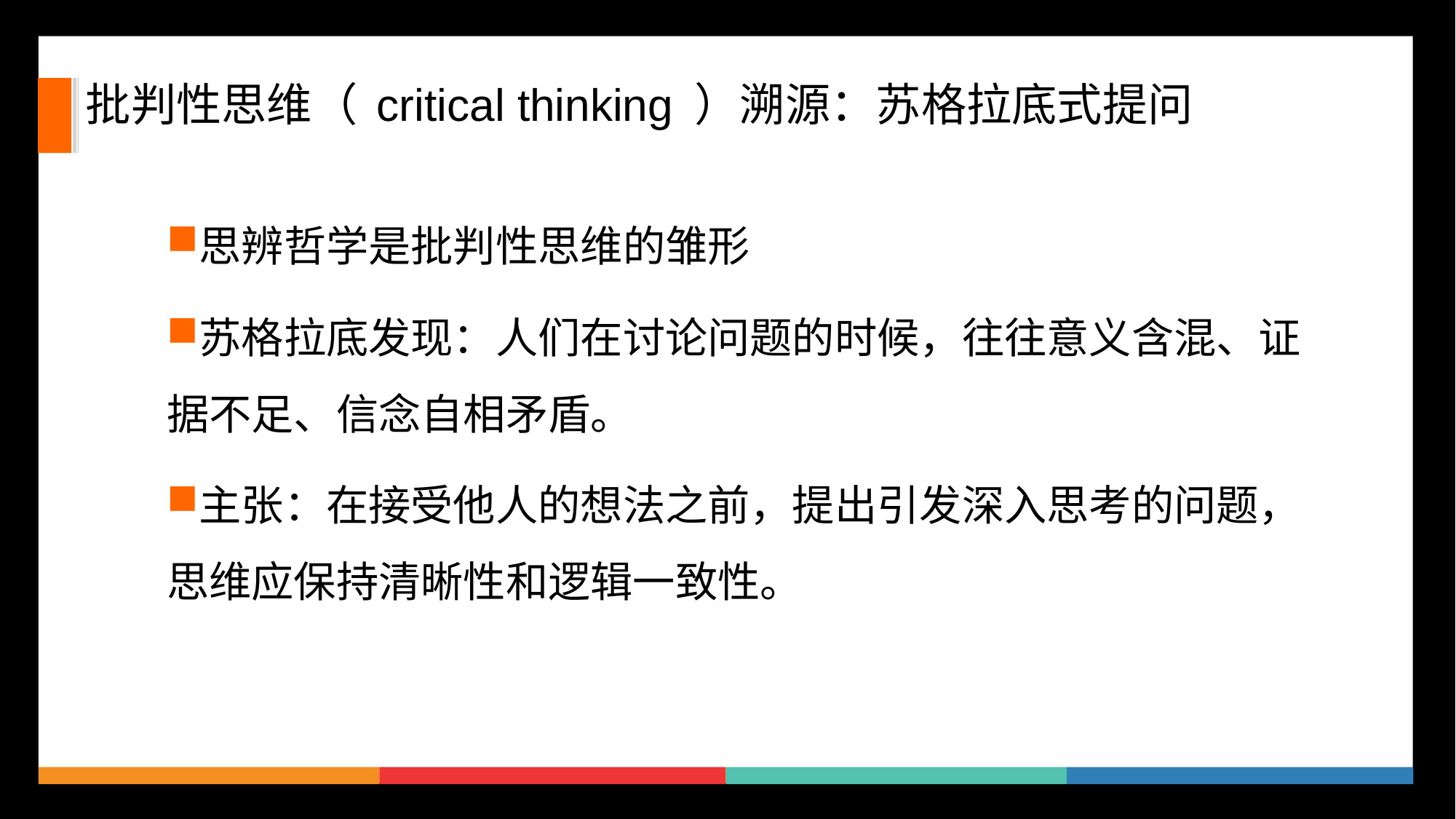

# 批判性思维（ critical thinking ）溯源：苏格拉底式提问

思辨哲学是批判性思维的雏形
苏格拉底发现：人们在讨论问题的时候，往往意义含混、证据不足、信念自相矛盾。
主张：在接受他人的想法之前，提出引发深入思考的问题，思维应保持清晰性和逻辑一致性。